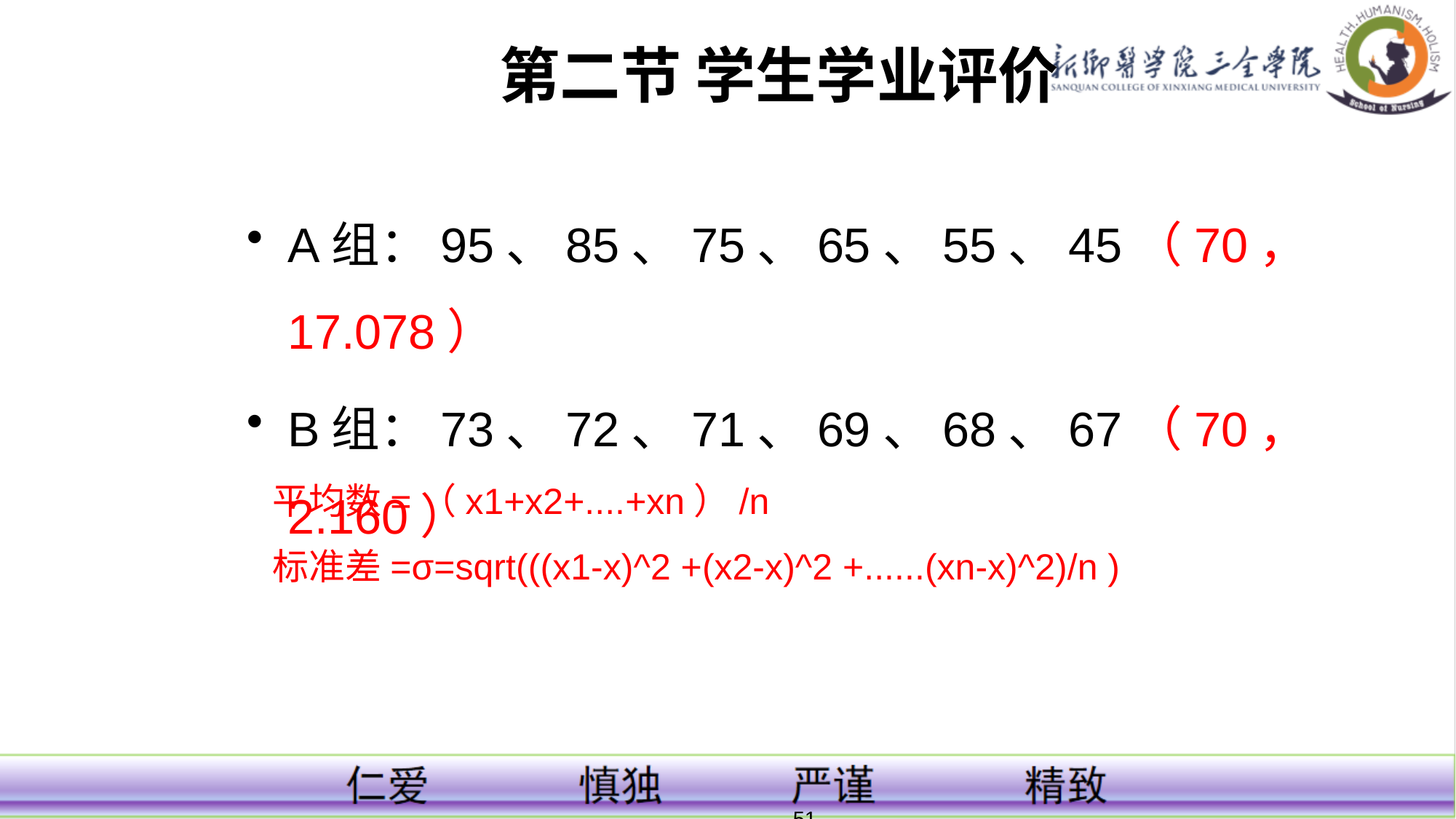

# 第二节 学生学业评价
A组：95、85、75、65、55、45（70，17.078）
B组：73、72、71、69、68、67（70，2.160）
平均数=（x1+x2+....+xn）/n
标准差=σ=sqrt(((x1-x)^2 +(x2-x)^2 +......(xn-x)^2)/n )
51
51